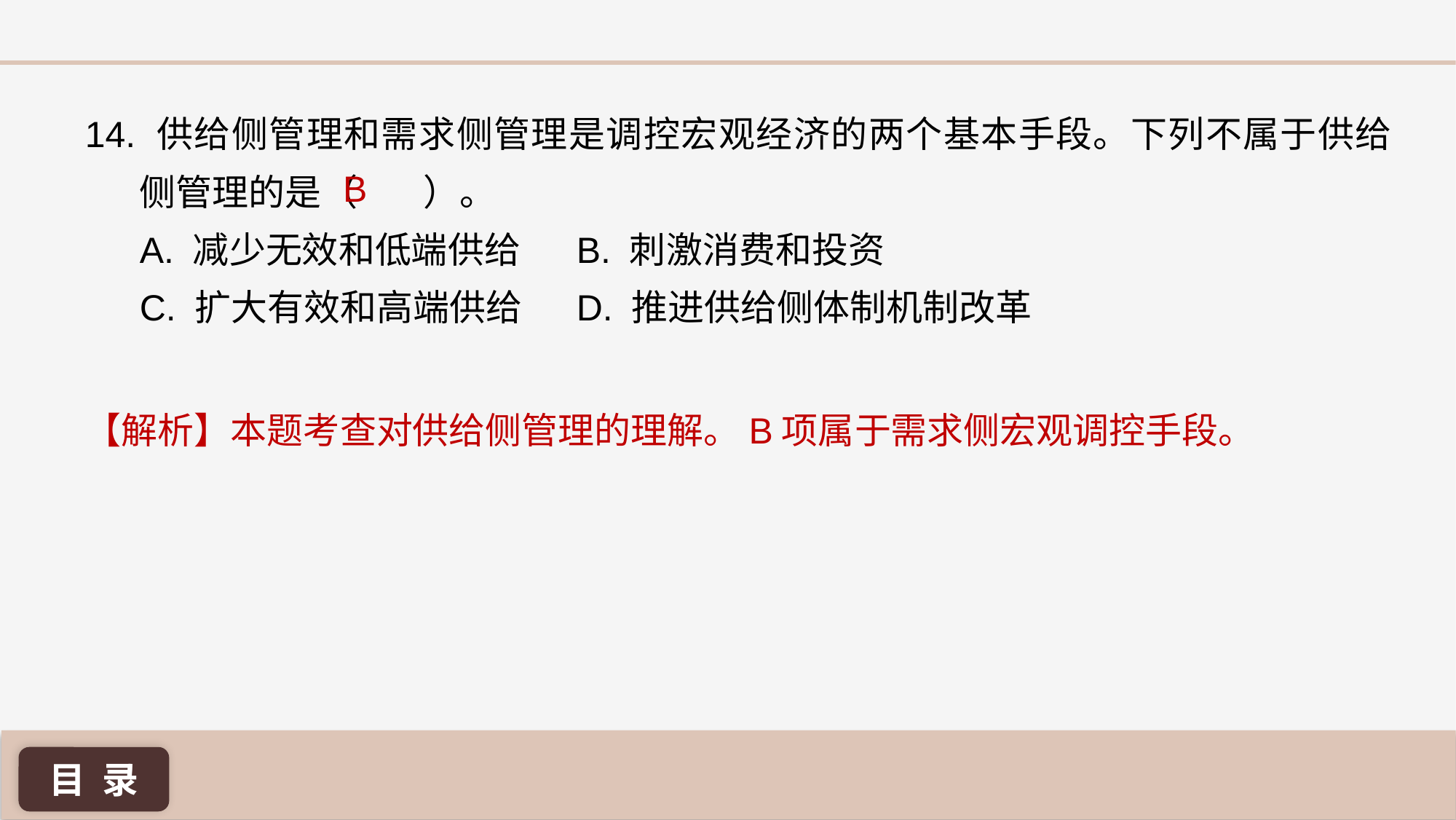

14. 供给侧管理和需求侧管理是调控宏观经济的两个基本手段。下列不属于供给侧管理的是（        ）。
A. 减少无效和低端供给 	B. 刺激消费和投资
C. 扩大有效和高端供给 	D. 推进供给侧体制机制改革
B
【解析】本题考查对供给侧管理的理解。B项属于需求侧宏观调控手段。